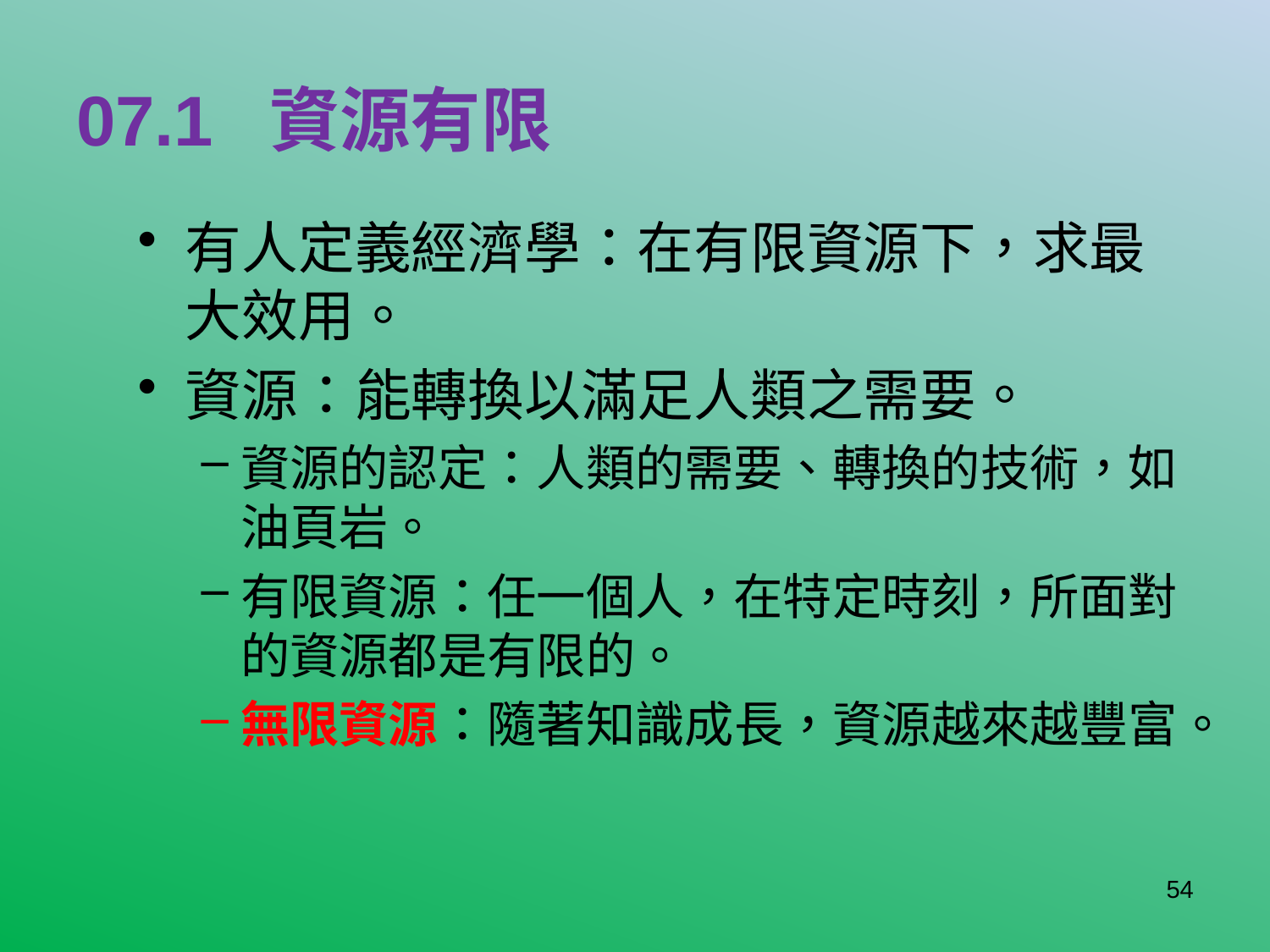

# 07.1  資源有限
有人定義經濟學：在有限資源下，求最大效用。
資源：能轉換以滿足人類之需要。
資源的認定：人類的需要、轉換的技術，如油頁岩。
有限資源：任一個人，在特定時刻，所面對的資源都是有限的。
無限資源：隨著知識成長，資源越來越豐富。
54